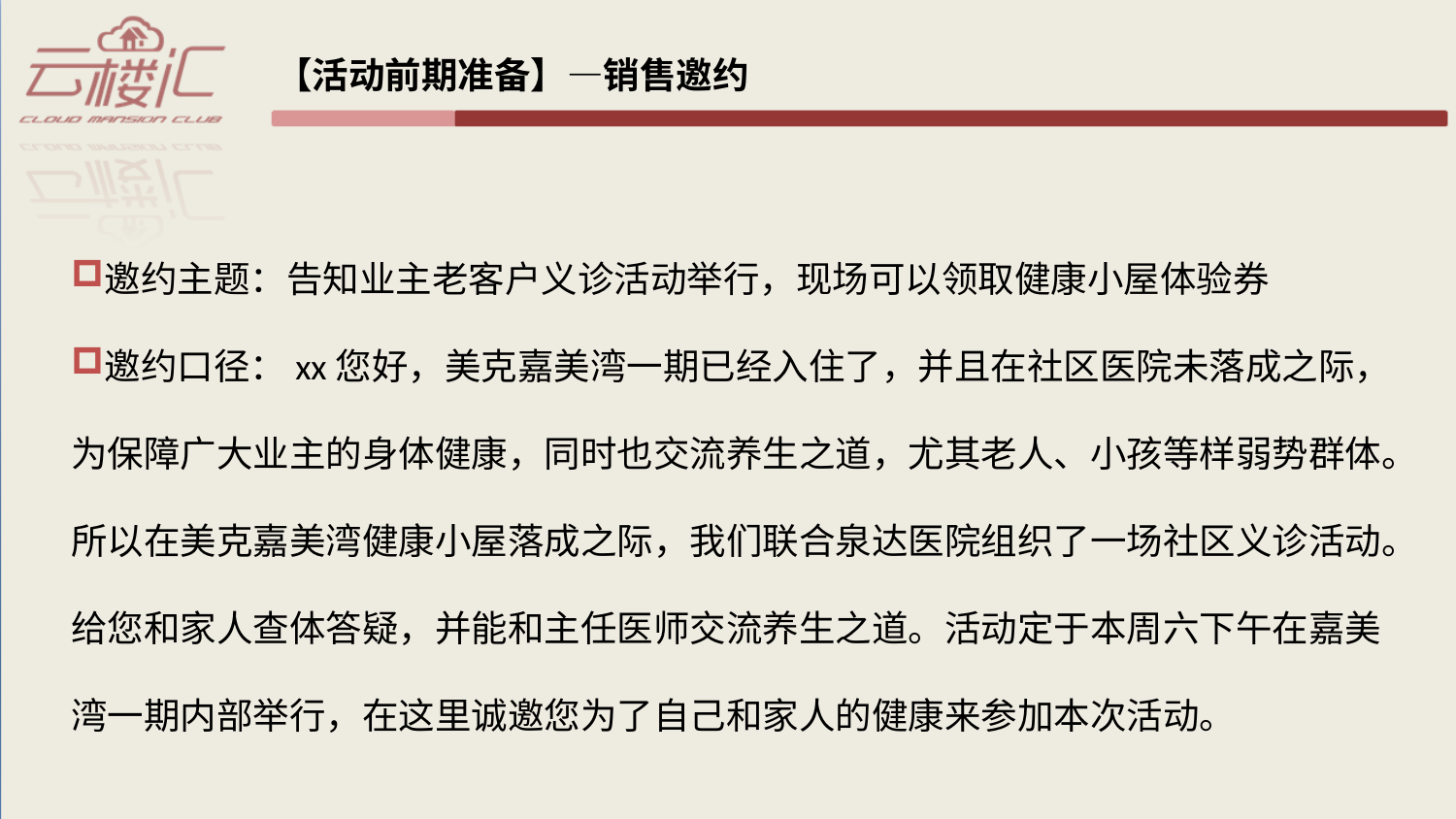

【活动前期准备】—销售邀约
邀约主题：告知业主老客户义诊活动举行，现场可以领取健康小屋体验券
邀约口径：xx您好，美克嘉美湾一期已经入住了，并且在社区医院未落成之际，为保障广大业主的身体健康，同时也交流养生之道，尤其老人、小孩等样弱势群体。所以在美克嘉美湾健康小屋落成之际，我们联合泉达医院组织了一场社区义诊活动。给您和家人查体答疑，并能和主任医师交流养生之道。活动定于本周六下午在嘉美湾一期内部举行，在这里诚邀您为了自己和家人的健康来参加本次活动。